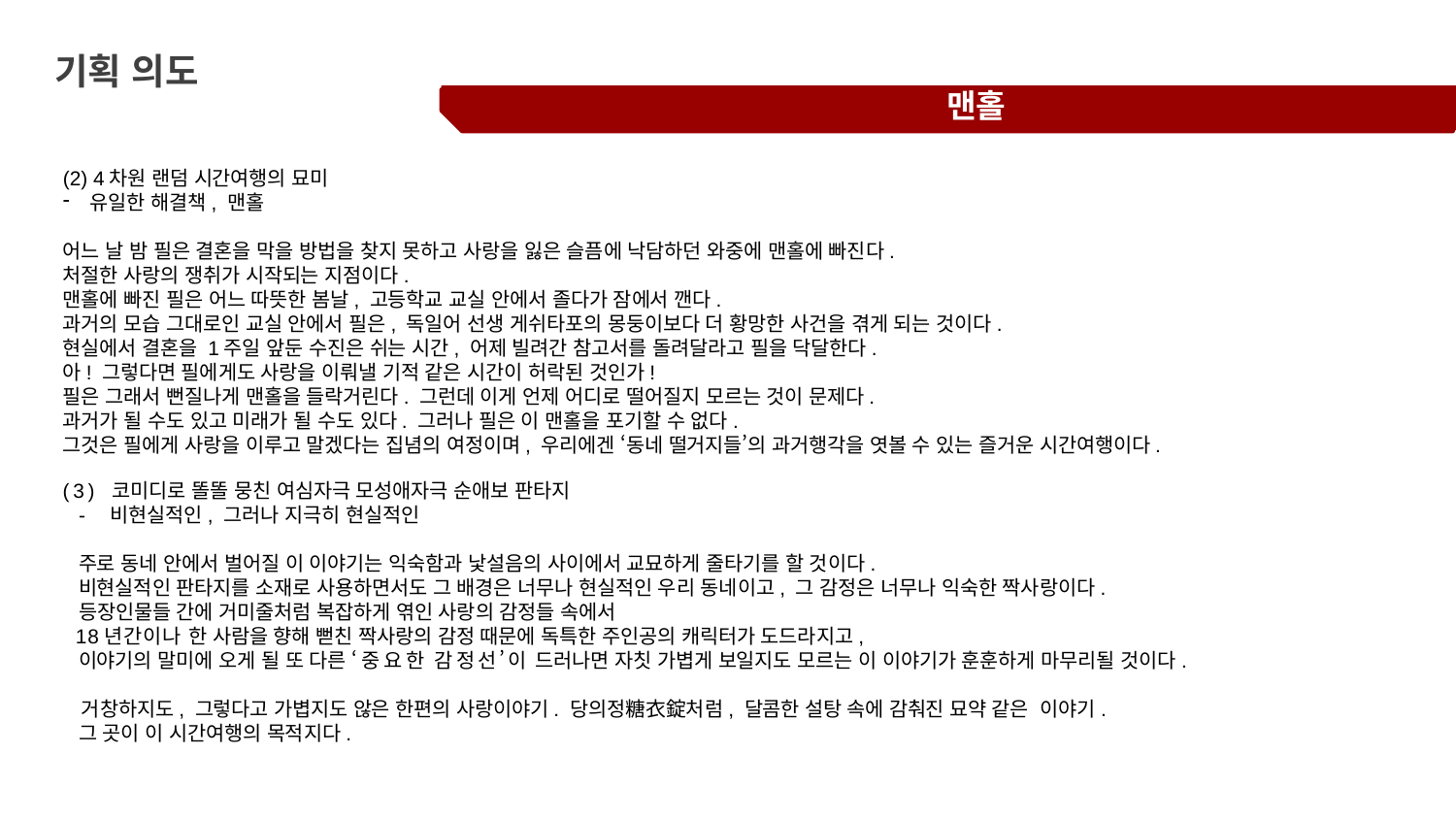

기획 의도
맨홀

(2) 4차원 랜덤 시간여행의 묘미
유일한 해결책, 맨홀

어느 날 밤 필은 결혼을 막을 방법을 찾지 못하고 사랑을 잃은 슬픔에 낙담하던 와중에 맨홀에 빠진다.
처절한 사랑의 쟁취가 시작되는 지점이다.
맨홀에 빠진 필은 어느 따뜻한 봄날, 고등학교 교실 안에서 졸다가 잠에서 깬다.
과거의 모습 그대로인 교실 안에서 필은, 독일어 선생 게쉬타포의 몽둥이보다 더 황망한 사건을 겪게 되는 것이다.
현실에서 결혼을 1주일 앞둔 수진은 쉬는 시간, 어제 빌려간 참고서를 돌려달라고 필을 닥달한다.
아! 그렇다면 필에게도 사랑을 이뤄낼 기적 같은 시간이 허락된 것인가!
필은 그래서 뻔질나게 맨홀을 들락거린다. 그런데 이게 언제 어디로 떨어질지 모르는 것이 문제다.
과거가 될 수도 있고 미래가 될 수도 있다. 그러나 필은 이 맨홀을 포기할 수 없다.
그것은 필에게 사랑을 이루고 말겠다는 집념의 여정이며, 우리에겐 ‘동네 떨거지들’의 과거행각을 엿볼 수 있는 즐거운 시간여행이다.

(3) 코미디로 똘똘 뭉친 여심자극 모성애자극 순애보 판타지
- 비현실적인, 그러나 지극히 현실적인

주로 동네 안에서 벌어질 이 이야기는 익숙함과 낯설음의 사이에서 교묘하게 줄타기를 할 것이다.
  비현실적인 판타지를 소재로 사용하면서도 그 배경은 너무나 현실적인 우리 동네이고, 그 감정은 너무나 익숙한 짝사랑이다.
  등장인물들 간에 거미줄처럼 복잡하게 엮인 사랑의 감정들 속에서
  18년간이나 한 사람을 향해 뻗친 짝사랑의 감정 때문에 독특한 주인공의 캐릭터가 도드라지고,
  이야기의 말미에 오게 될 또 다른 ‘중요한 감정선’이 드러나면 자칫 가볍게 보일지도 모르는 이 이야기가 훈훈하게 마무리될 것이다.

 거창하지도, 그렇다고 가볍지도 않은 한편의 사랑이야기. 당의정糖衣錠처럼, 달콤한 설탕 속에 감춰진 묘약 같은 이야기.
  그 곳이 이 시간여행의 목적지다.